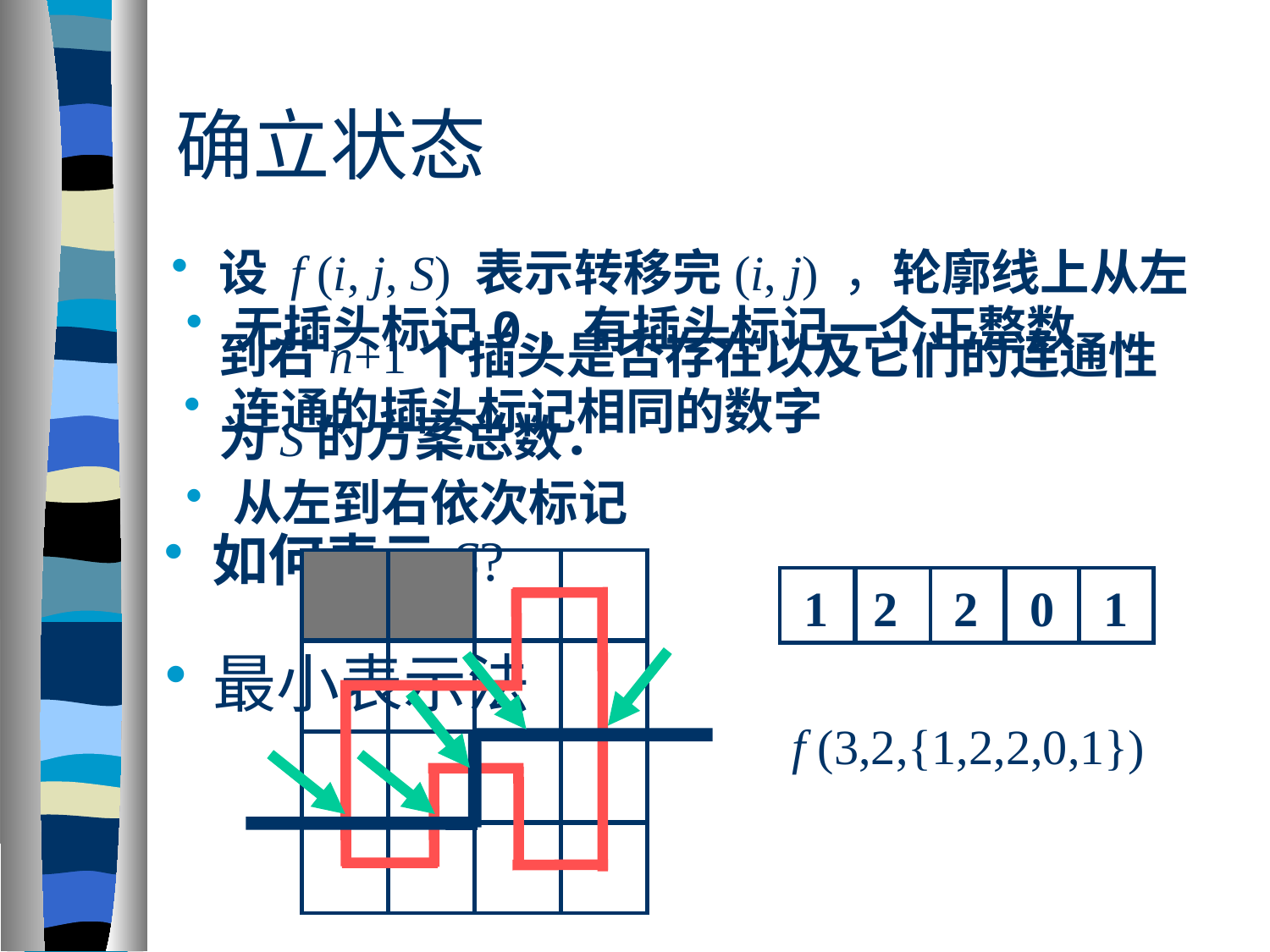

# 确立状态
设 f (i, j, S) 表示转移完(i, j) ，轮廓线上从左到右n+1个插头是否存在以及它们的连通性为S的方案总数．
无插头标记0，有插头标记一个正整数
连通的插头标记相同的数字
从左到右依次标记
如何表示S?

1
2
2
0
1
最小表示法

f (3,2,{1,2,2,0,1})